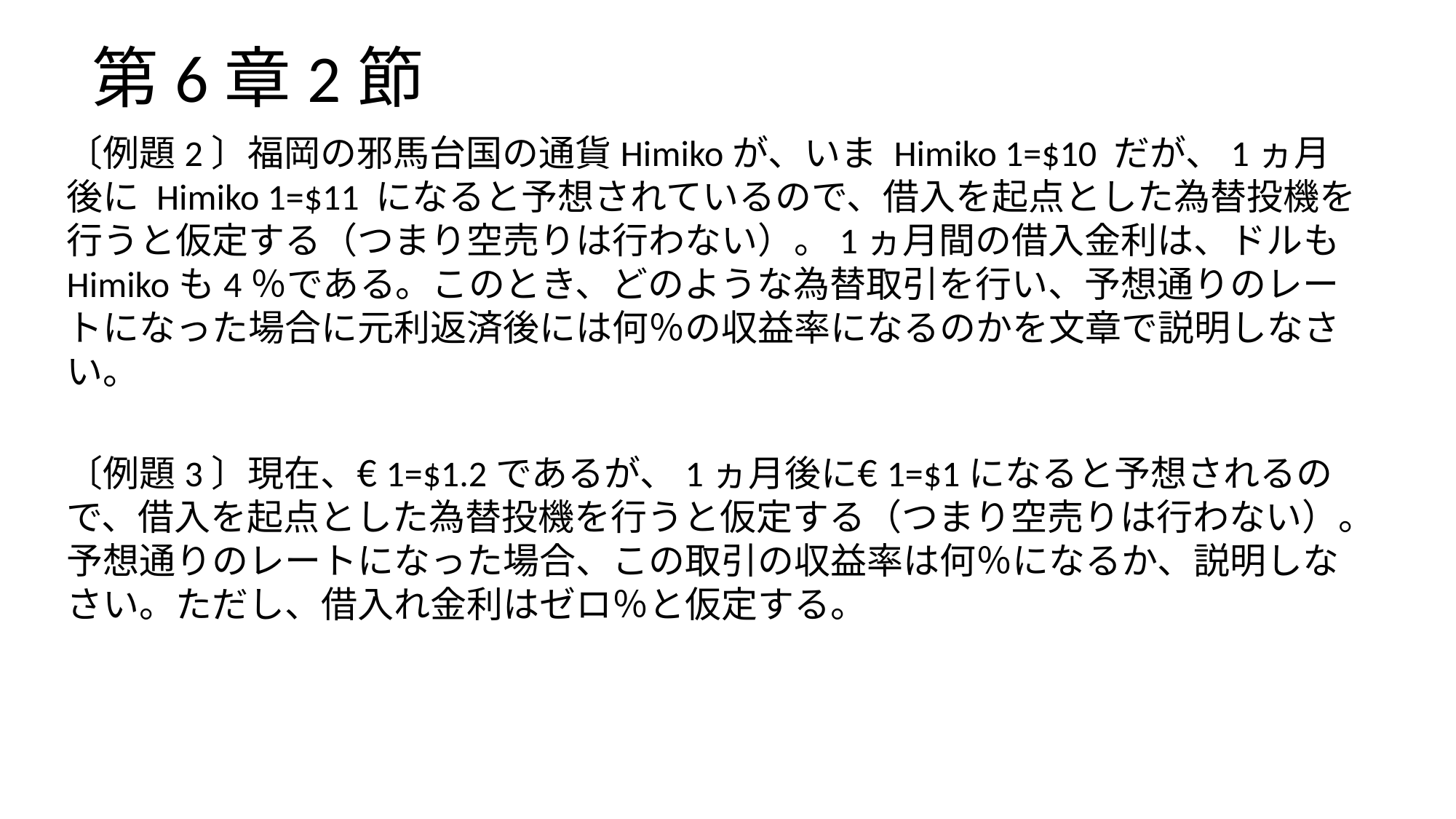

# 第6章2節
〔例題2〕福岡の邪馬台国の通貨Himikoが、いま Himiko 1=$10 だが、1ヵ月後に Himiko 1=$11 になると予想されているので、借入を起点とした為替投機を行うと仮定する（つまり空売りは行わない）。1ヵ月間の借入金利は、ドルもHimikoも4％である。このとき、どのような為替取引を行い、予想通りのレートになった場合に元利返済後には何％の収益率になるのかを文章で説明しなさい。

〔例題3〕現在、€1=$1.2であるが、1ヵ月後に€1=$1になると予想されるので、借入を起点とした為替投機を行うと仮定する（つまり空売りは行わない）。予想通りのレートになった場合、この取引の収益率は何％になるか、説明しなさい。ただし、借入れ金利はゼロ％と仮定する。